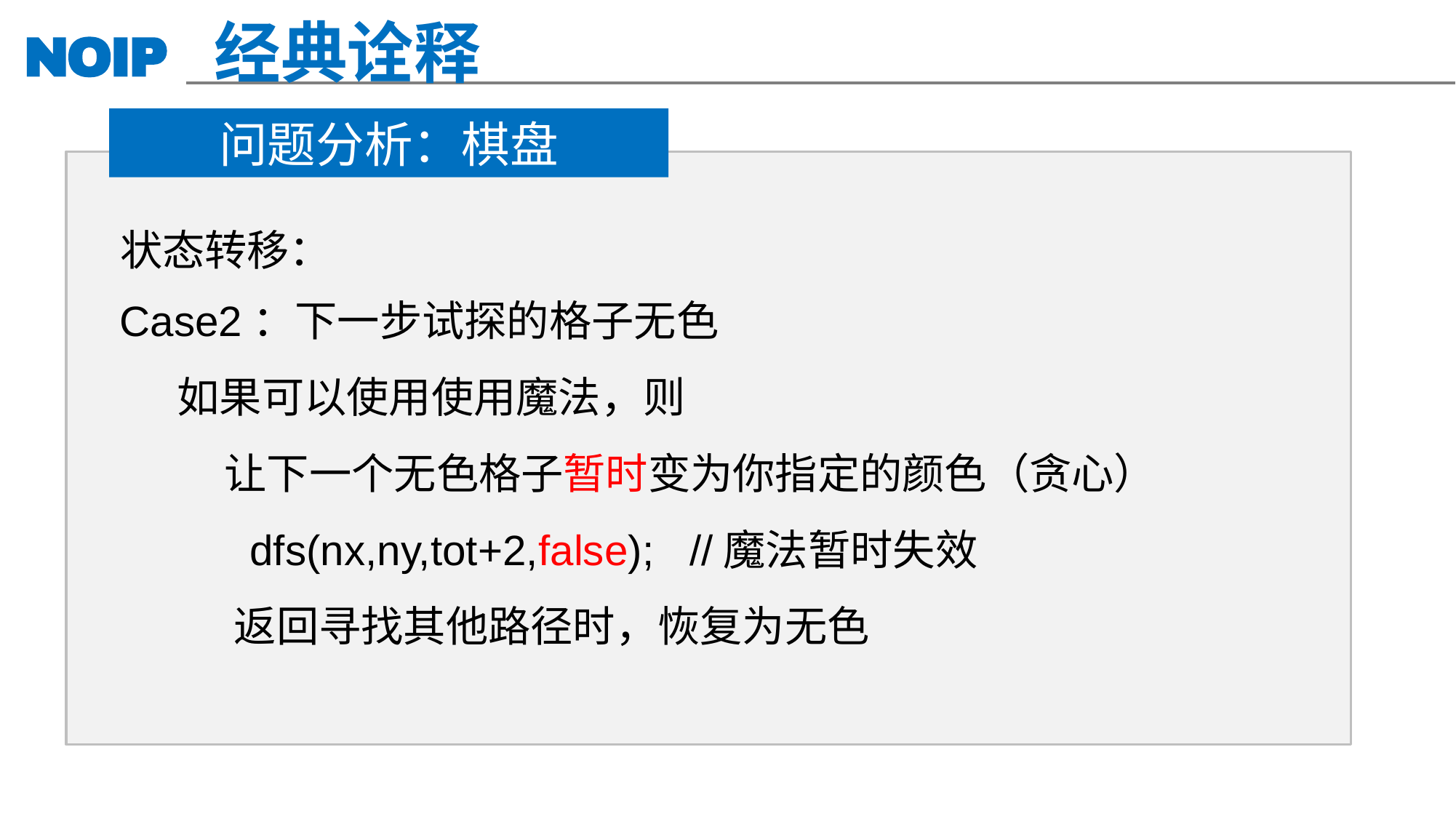

经典诠释
问题分析：棋盘

状态转移：
Case2：下一步试探的格子无色
     如果可以使用使用魔法，则
          让下一个无色格子暂时变为你指定的颜色（贪心）
           dfs(nx,ny,tot+2,false);   //魔法暂时失效
           返回寻找其他路径时，恢复为无色